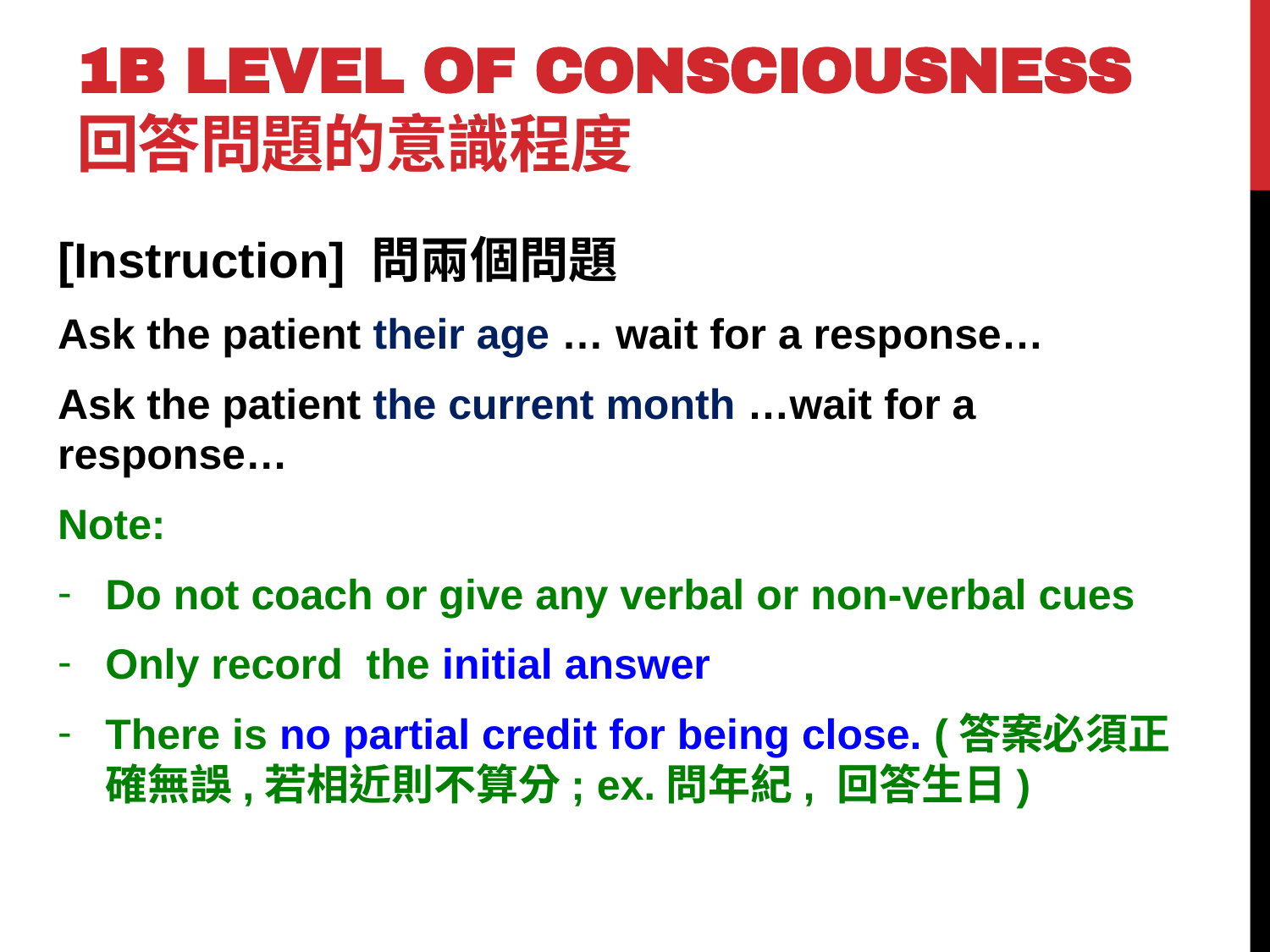

# 1b Level of Consciousness 回答問題的意識程度
[Instruction] 問兩個問題
Ask the patient their age … wait for a response…
Ask the patient the current month …wait for a response…
Note:
Do not coach or give any verbal or non-verbal cues
Only record  the initial answer
There is no partial credit for being close. (答案必須正確無誤,若相近則不算分; ex.問年紀, 回答生日)